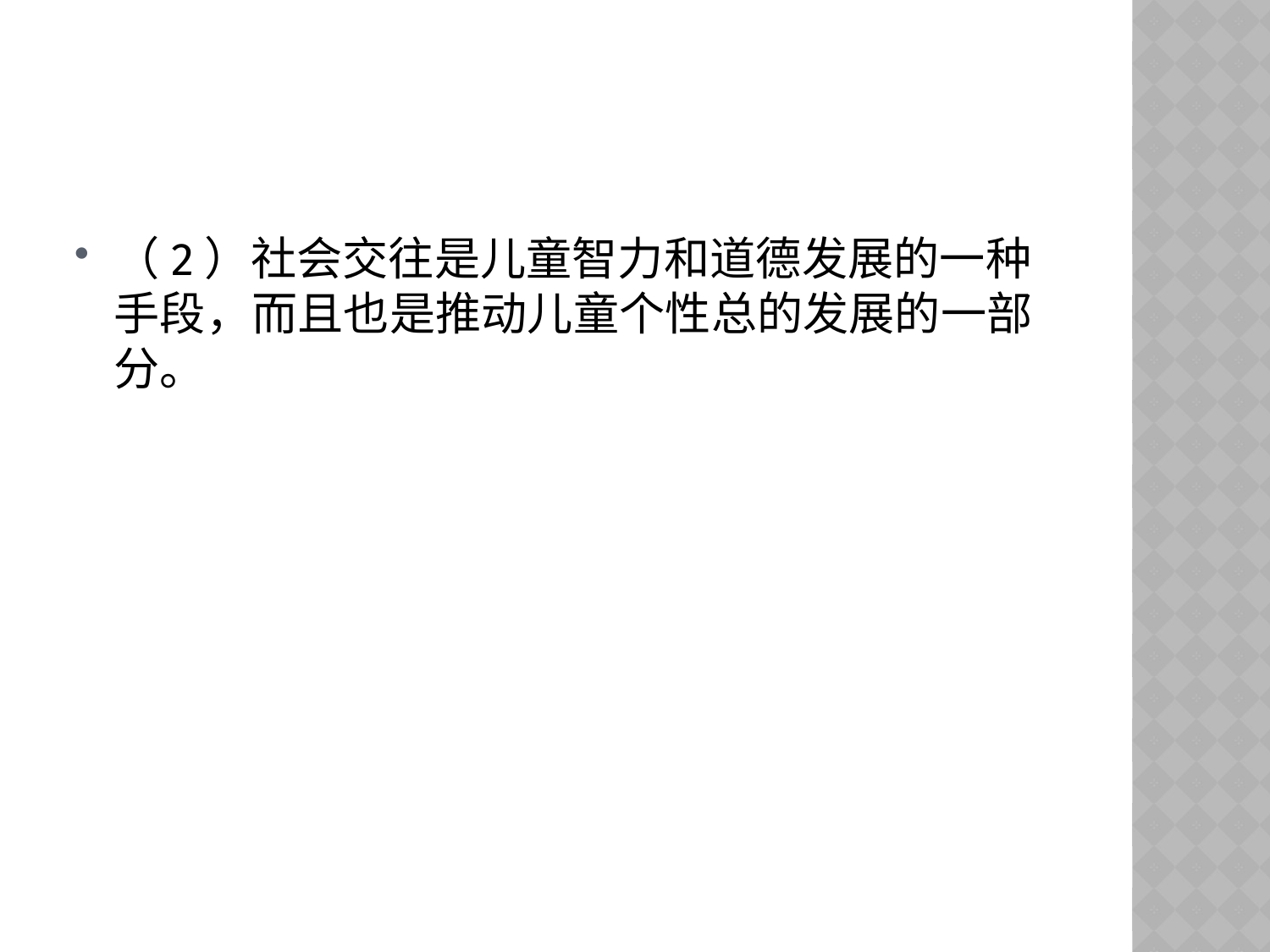

#
（2）社会交往是儿童智力和道德发展的一种手段，而且也是推动儿童个性总的发展的一部分。